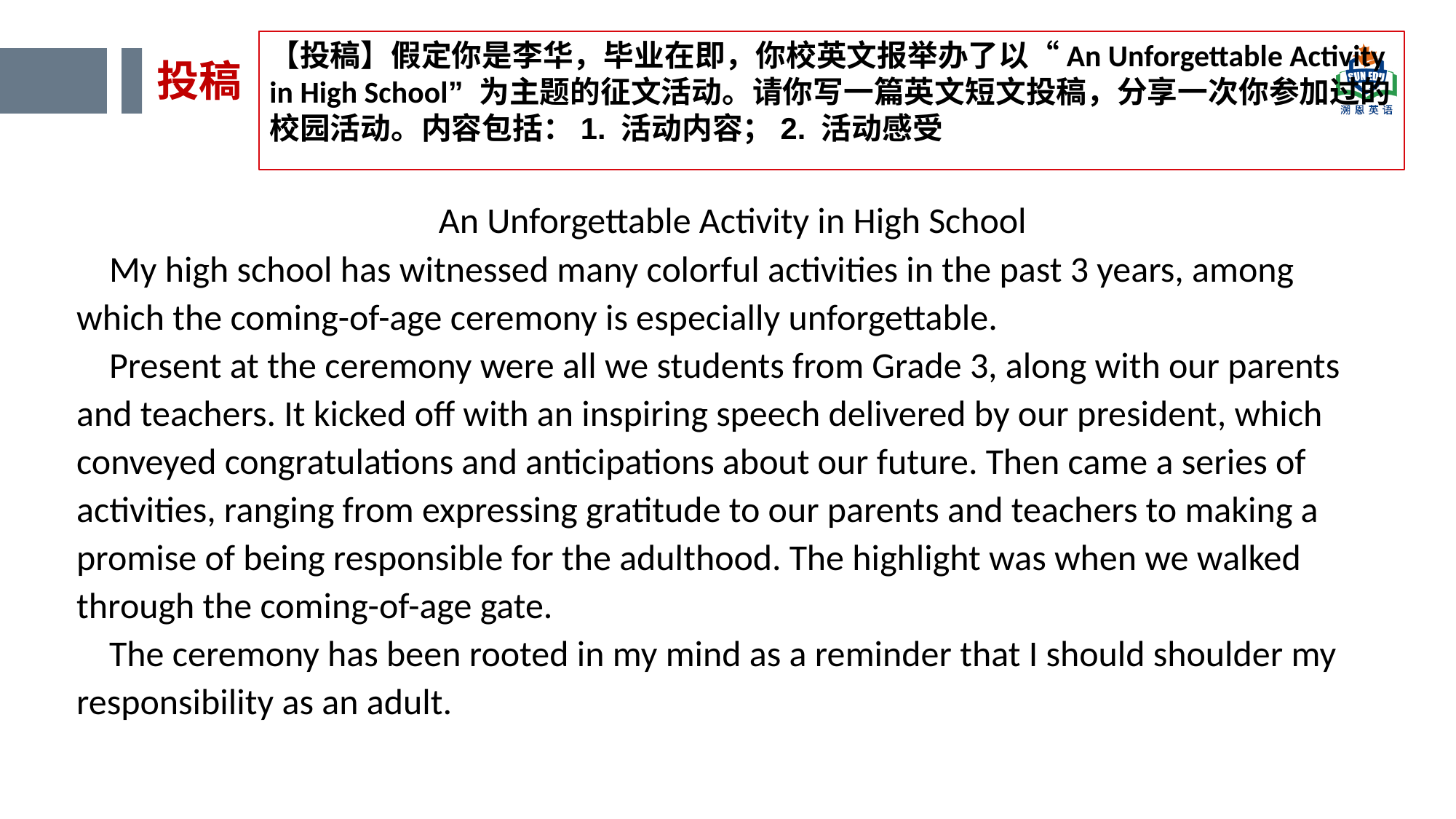

【投稿】假定你是李华，毕业在即，你校英文报举办了以“An Unforgettable Activity in High School” 为主题的征文活动。请你写一篇英文短文投稿，分享一次你参加过的校园活动。内容包括：1. 活动内容；2. 活动感受

投稿
    An Unforgettable Activity in High School
    My high school has witnessed many colorful activities in the past 3 years, among which the coming-of-age ceremony is especially unforgettable.
    Present at the ceremony were all we students from Grade 3, along with our parents and teachers. It kicked off with an inspiring speech delivered by our president, which conveyed congratulations and anticipations about our future. Then came a series of activities, ranging from expressing gratitude to our parents and teachers to making a promise of being responsible for the adulthood. The highlight was when we walked through the coming-of-age gate.
    The ceremony has been rooted in my mind as a reminder that I should shoulder my responsibility as an adult.

添加标题
11